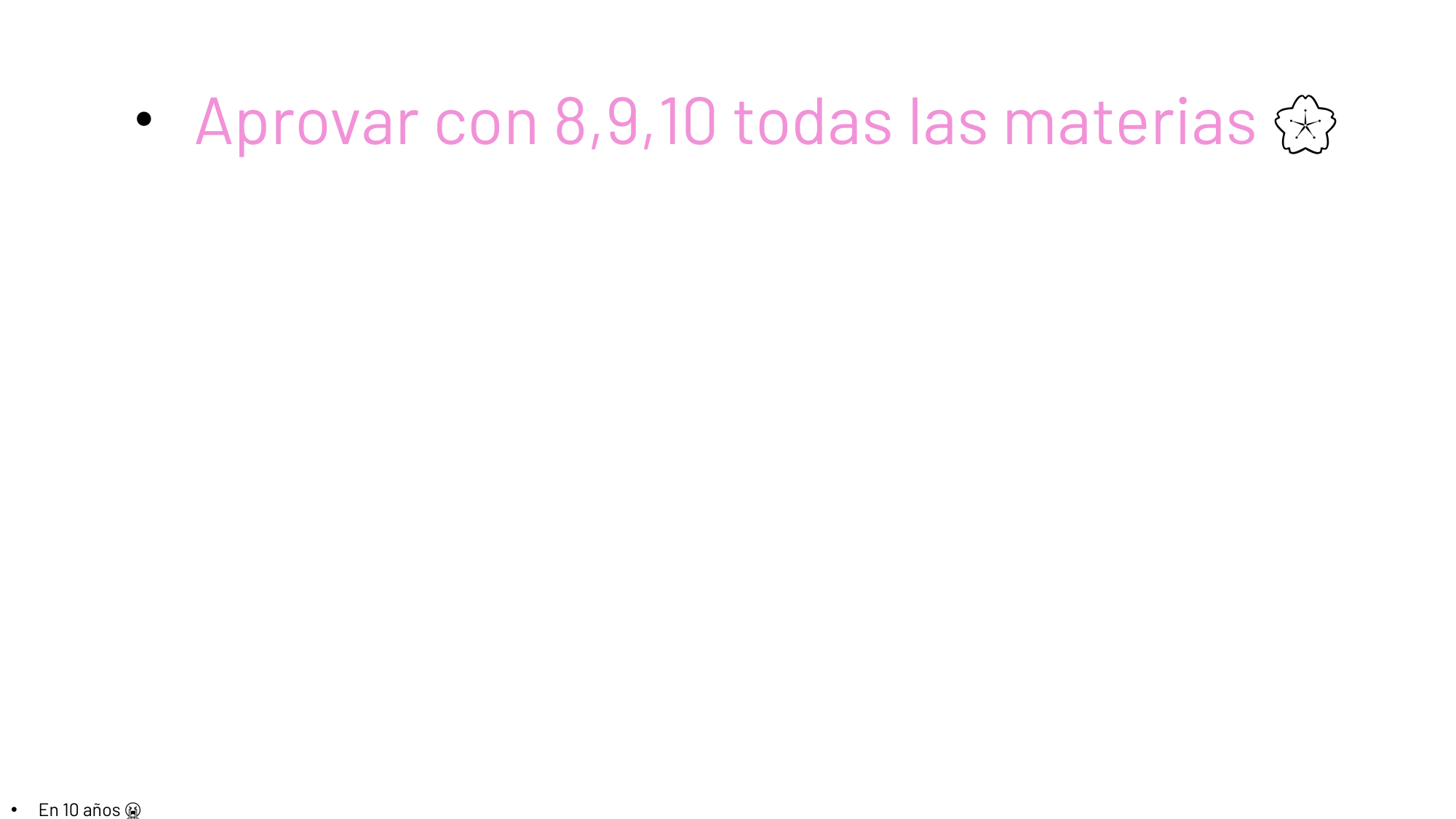

# ・Aprovar con 8,9,10 todas las materias 🌸
En 10 años 😭